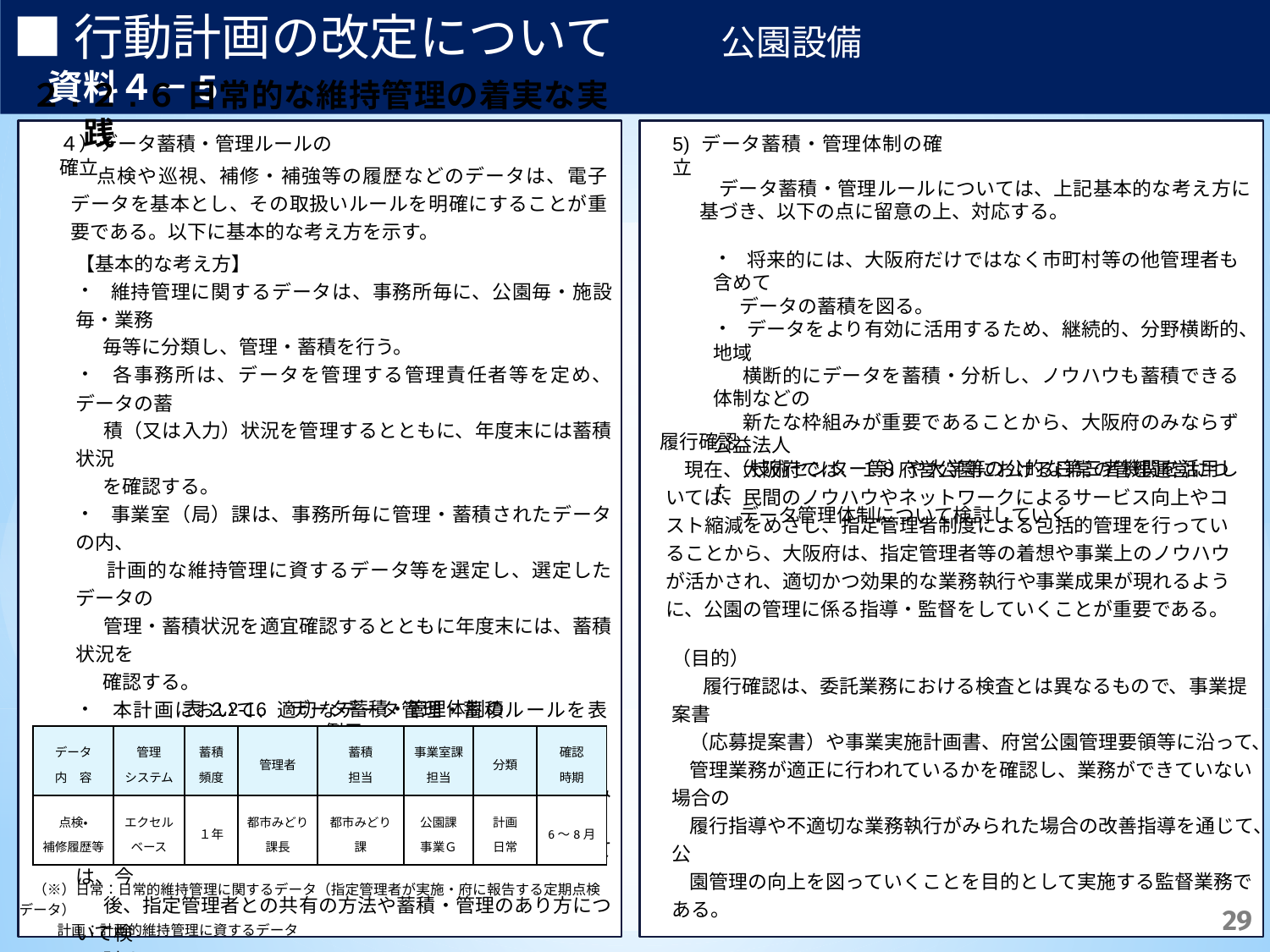

■行動計画の改定について　　　公園設備　　　　　　　　　　　　資料４－5
２.２.６ 日常的な維持管理の着実な実践
【補足】	体制は主に行っている実施主体を記載しており、これによらない場合もある。
※1	日常点検の頻度は当該路線により異なり、交通量2万台/日以上の路線では週2回、それ以外では週1回の頻度で実施。
※2	臨時的に行う緊急点検等は必要に応じて随意実施。

【補足】	体制は主に行っている実施主体を記載しており、これによらない場合もある。
※1	日常点検の頻度は当該路線により異なり、交通量2万台/日以上の路線では週2回、それ以外では週1回の頻度で実施。
※2	臨時的に行う緊急点検等は必要に応じて随意実施。

４）データ蓄積・管理ルールの確立
5) データ蓄積・管理体制の確立
　 点検や巡視、補修・補強等の履歴などのデータは、電子データを基本とし、その取扱いルールを明確にすることが重要である。以下に基本的な考え方を示す。
   データ蓄積・管理ルールについては、上記基本的な考え方に基づき、以下の点に留意の上、対応する。
【基本的な考え方】
  維持管理に関するデータは、事務所毎に、公園毎・施設毎・業務
     毎等に分類し、管理・蓄積を行う。
  各事務所は、データを管理する管理責任者等を定め、データの蓄
     積（又は入力）状況を管理するとともに、年度末には蓄積状況
     を確認する。
  事業室（局）課は、事務所毎に管理・蓄積されたデータの内、
     計画的な維持管理に資するデータ等を選定し、選定したデータの
     管理・蓄積状況を適宜確認するとともに年度末には、蓄積状況を
     確認する。
  本計画において、適切なデータ管理・蓄積ルールを表2.2ｰ16に
     定める。
     なお、現在のところ定期報告義務が無く、指定管理者のみで蓄
     積・管理している日常的維持管理に資するデータについては、今
     後、指定管理者との共有の方法や蓄積・管理のあり方について検
     討する。
  将来的には、大阪府だけではなく市町村等の他管理者も含めて
     データの蓄積を図る。
  データをより有効に活用するため、継続的、分野横断的、地域
     横断的にデータを蓄積・分析し、ノウハウも蓄積できる体制などの
     新たな枠組みが重要であることから、大阪府のみならず公益法人
   （技術センター等）や大学等の公的な第三者機関を活用した
     データ管理体制について検討していく
履行確認
現在、大阪府では、１８府営公園における日常の管理運営については、民間のノウハウやネットワークによるサービス向上やコスト縮減をめざし、指定管理者制度による包括的管理を行っていることから、大阪府は、指定管理者等の着想や事業上のノウハウが活かされ、適切かつ効果的な業務執行や事業成果が現れるように、公園の管理に係る指導・監督をしていくことが重要である。
（目的）
      履行確認は、委託業務における検査とは異なるもので、事業提案書
   （応募提案書）や事業実施計画書、府営公園管理要領等に沿って、
   管理業務が適正に行われているかを確認し、業務ができていない場合の
   履行指導や不適切な業務執行がみられた場合の改善指導を通じて、公
   園管理の向上を図っていくことを目的として実施する監督業務である。
表 2.2‑16　データ蓄積・管理体制の例示
| データ 内　容 | 管理 システム | 蓄積 頻度 | 管理者 | 蓄積 担当 | 事業室課 担当 | 分類 | 確認 時期 |
| --- | --- | --- | --- | --- | --- | --- | --- |
| 点検・ 補修履歴等 | エクセル ベース | １年 | 都市みどり 課長 | 都市みどり課 | 公園課 事業Ｇ | 計画 日常 | 6～8月 |
　（※）日常：日常的維持管理に関するデータ（指定管理者が実施・府に報告する定期点検データ）
           計画：計画的維持管理に資するデータ
29